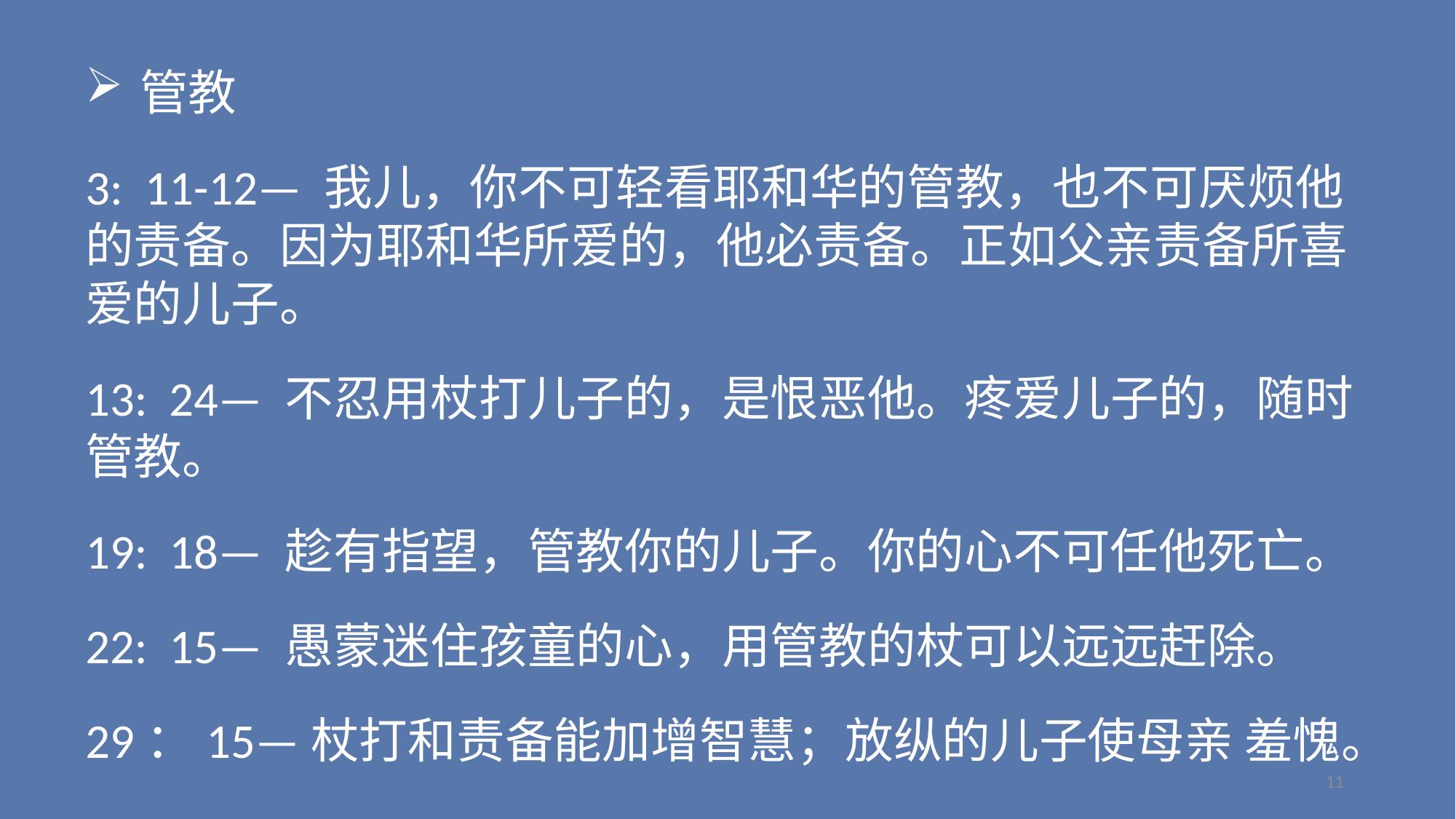

管教
3:  11-12— 我儿，你不可轻看耶和华的管教，也不可厌烦他的责备。因为耶和华所爱的，他必责备。正如父亲责备所喜爱的儿子。
13:  24— 不忍用杖打儿子的，是恨恶他。疼爱儿子的，随时管教。
19:  18— 趁有指望，管教你的儿子。你的心不可任他死亡。
22:  15— 愚蒙迷住孩童的心，用管教的杖可以远远赶除。
29：15—杖打和责备能加增智慧；放纵的儿子使母亲 羞愧。
11